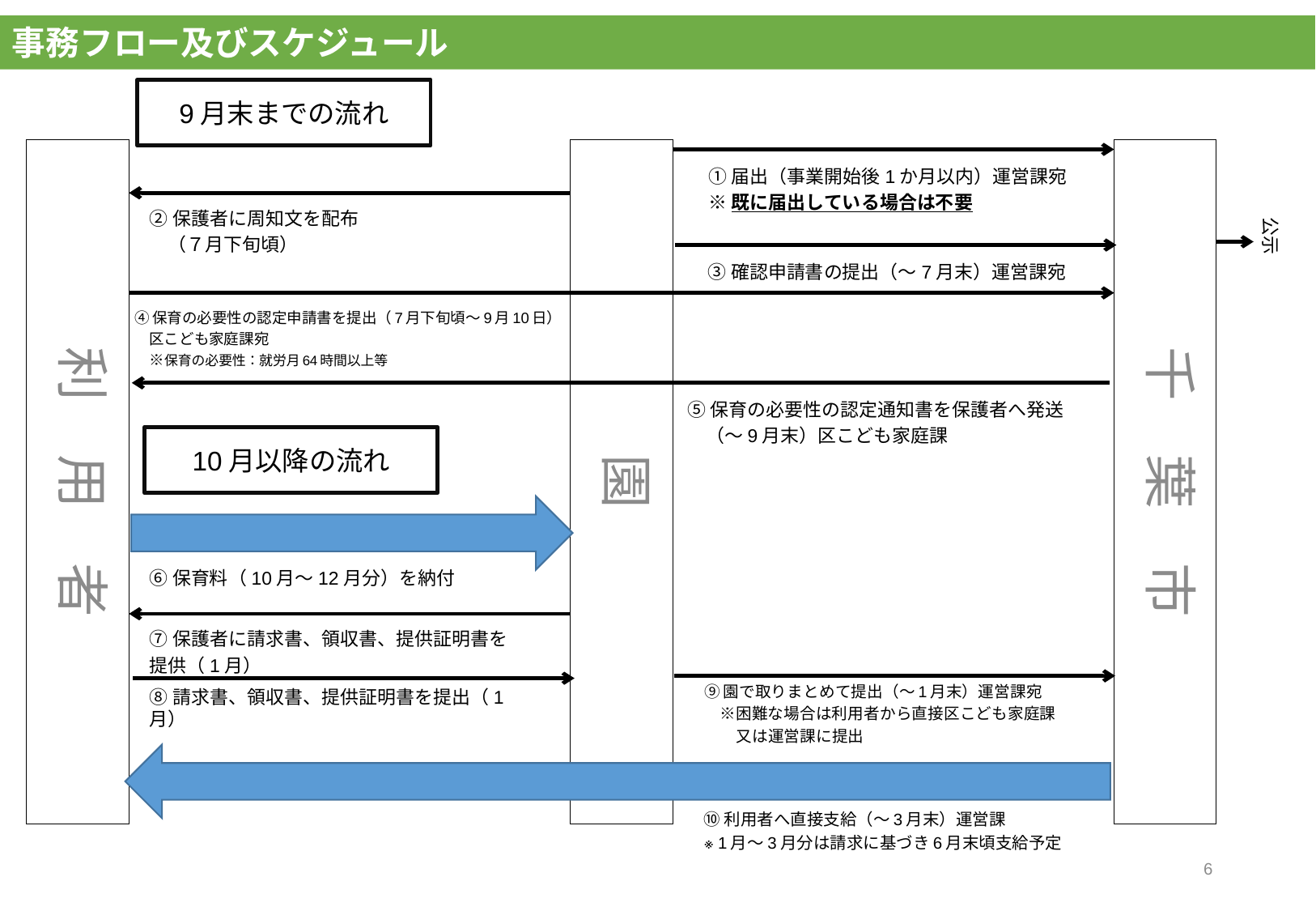

事務フロー及びスケジュール
9月末までの流れ
利　用　者
園
千　葉　市
①届出（事業開始後1か月以内）運営課宛
※既に届出している場合は不要

⑥保育料（10月～12月分）を納付
⑦保護者に請求書、領収書、提供証明書を
提供（1月）
⑨園で取りまとめて提出（～1月末）運営課宛
　※困難な場合は利用者から直接区こども家庭課
　　又は運営課に提出
⑧請求書、領収書、提供証明書を提出（1月）

⑩利用者へ直接支給（～3月末）運営課
※1月～3月分は請求に基づき6月末頃支給予定
公示
②保護者に周知文を配布
　（７月下旬頃）
③確認申請書の提出（～7月末）運営課宛
④保育の必要性の認定申請書を提出（7月下旬頃～9月10日）
　区こども家庭課宛
　※保育の必要性：就労月64時間以上等
⑤保育の必要性の認定通知書を保護者へ発送
　（～9月末）区こども家庭課
10月以降の流れ
6